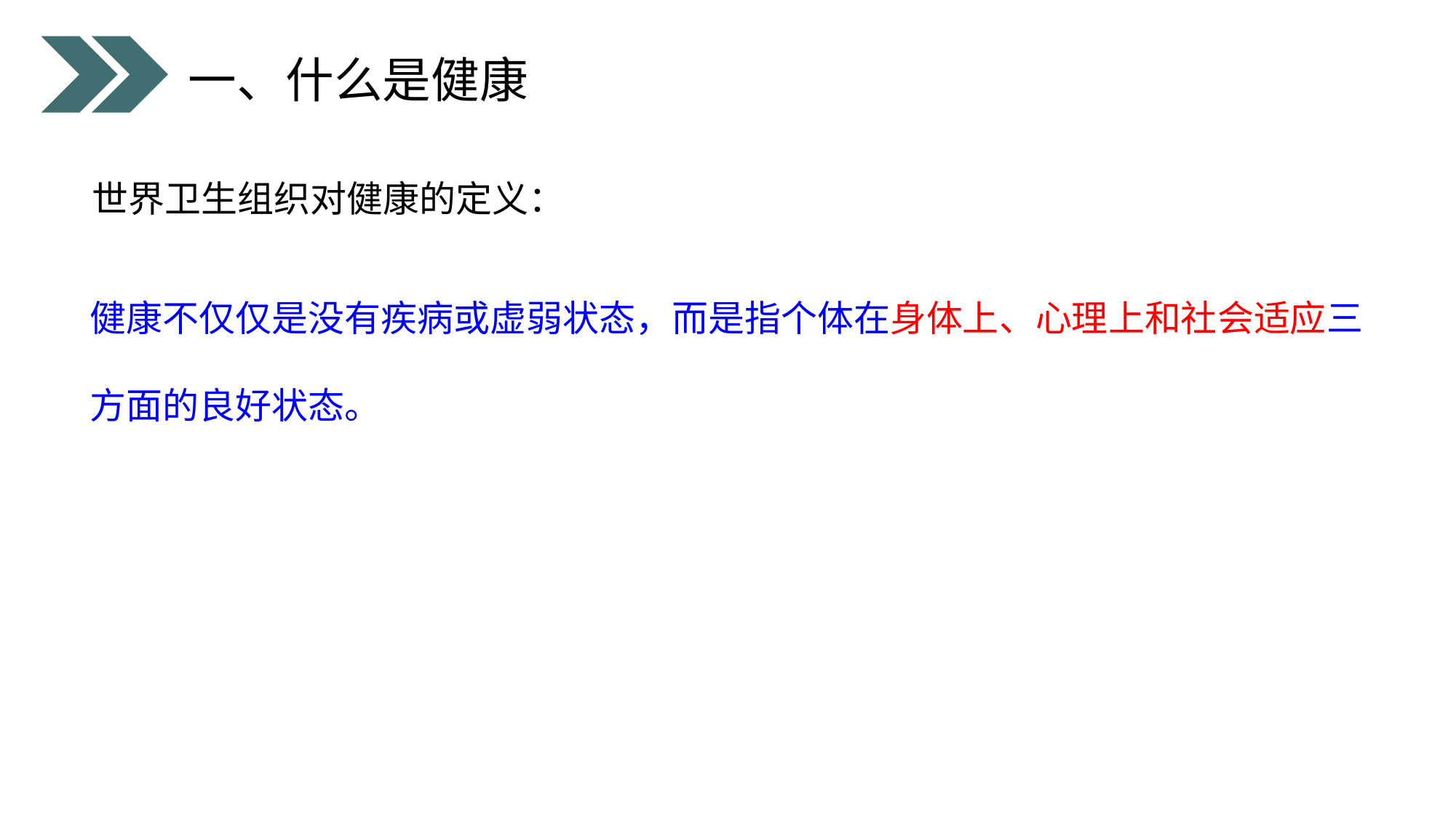

一、什么是健康
世界卫生组织对健康的定义：
健康不仅仅是没有疾病或虚弱状态，而是指个体在身体上、心理上和社会适应三方面的良好状态。